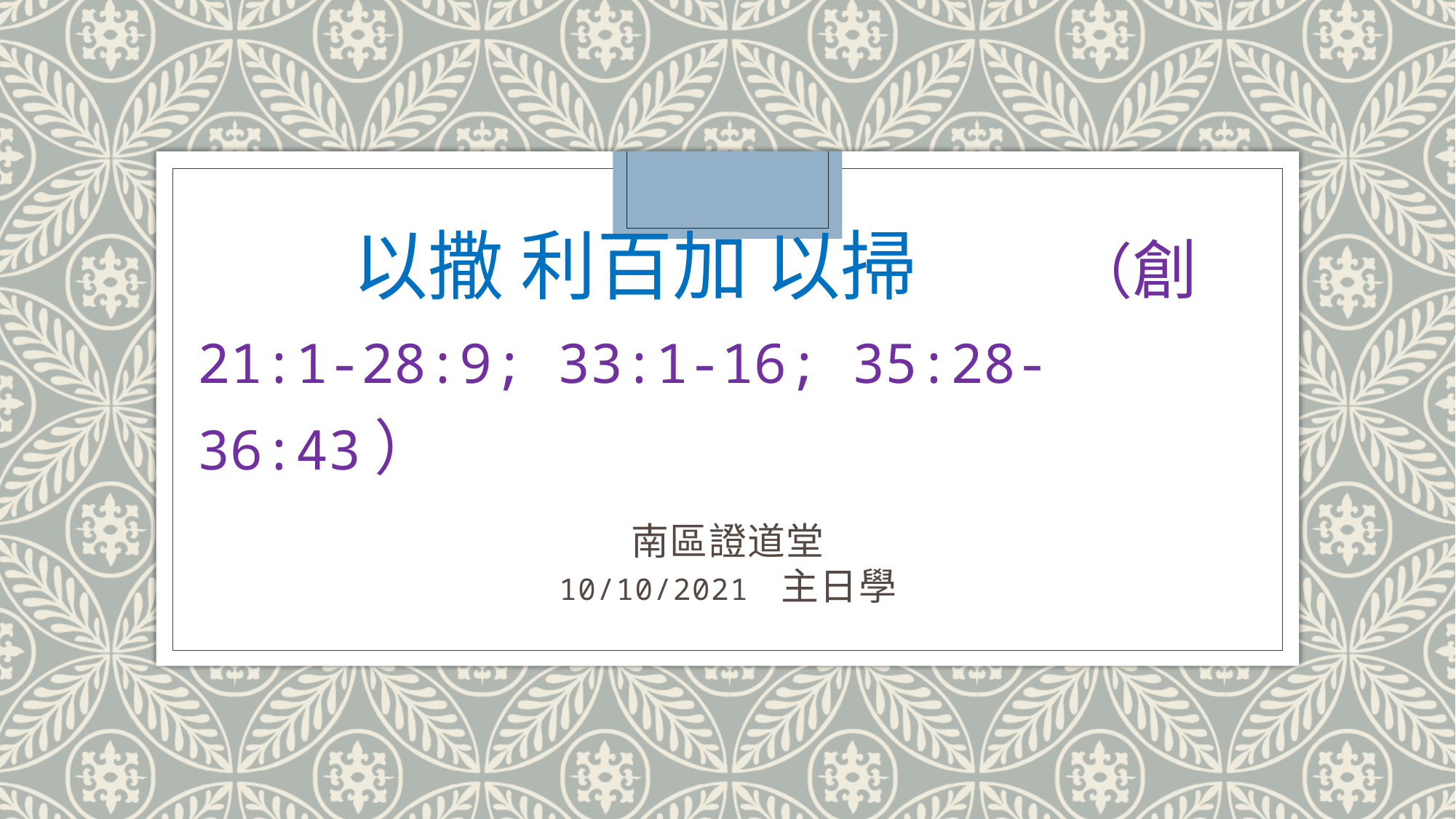

# 以  以撒 利百加 以掃加  （創21:1-28:9; 33:1-16; 35:28-36:43）
南區證道堂
10/10/2021 主日學